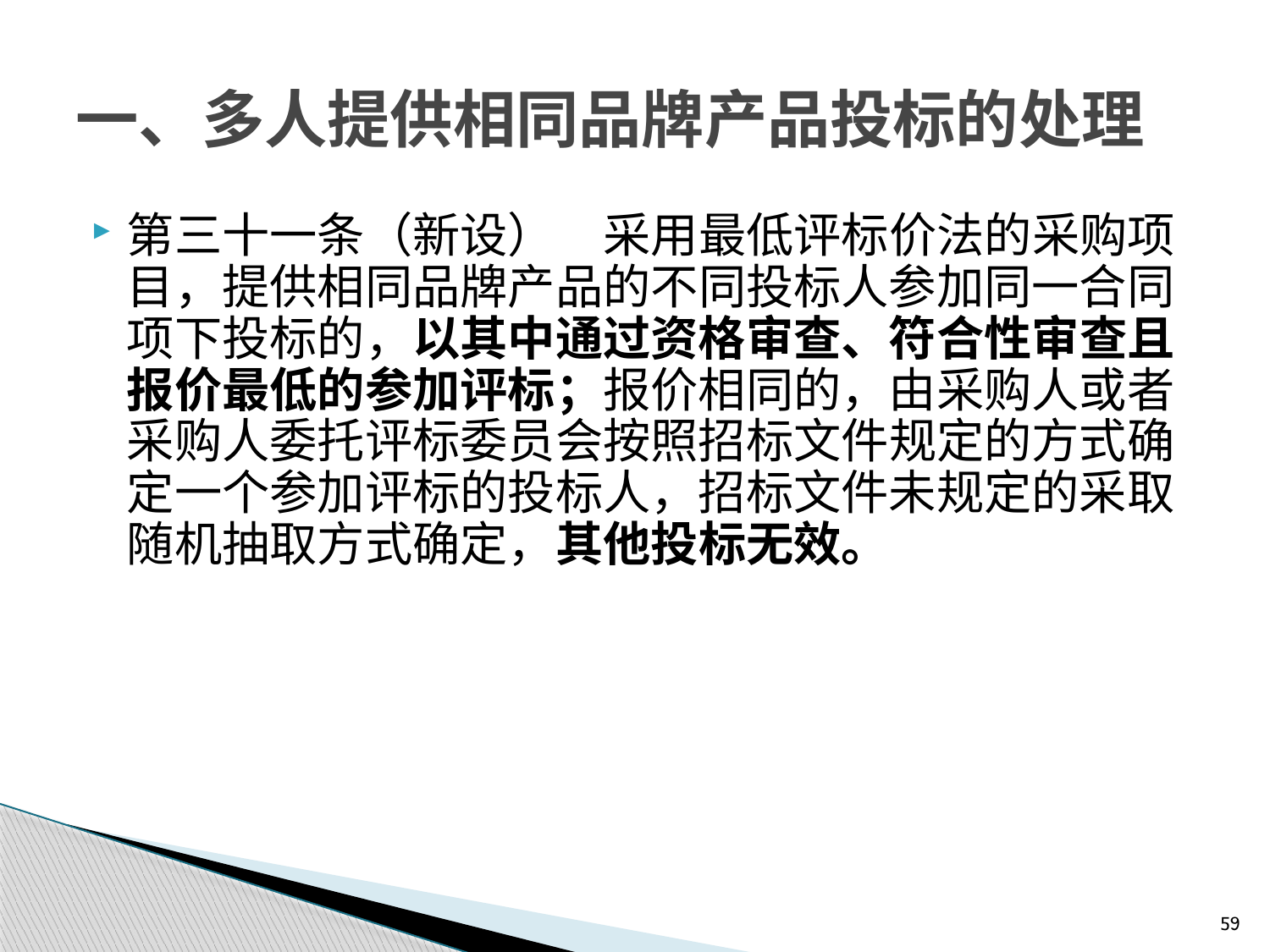

# 一、多人提供相同品牌产品投标的处理
第三十一条（新设）　采用最低评标价法的采购项目，提供相同品牌产品的不同投标人参加同一合同项下投标的，以其中通过资格审查、符合性审查且报价最低的参加评标；报价相同的，由采购人或者采购人委托评标委员会按照招标文件规定的方式确定一个参加评标的投标人，招标文件未规定的采取随机抽取方式确定，其他投标无效。
59